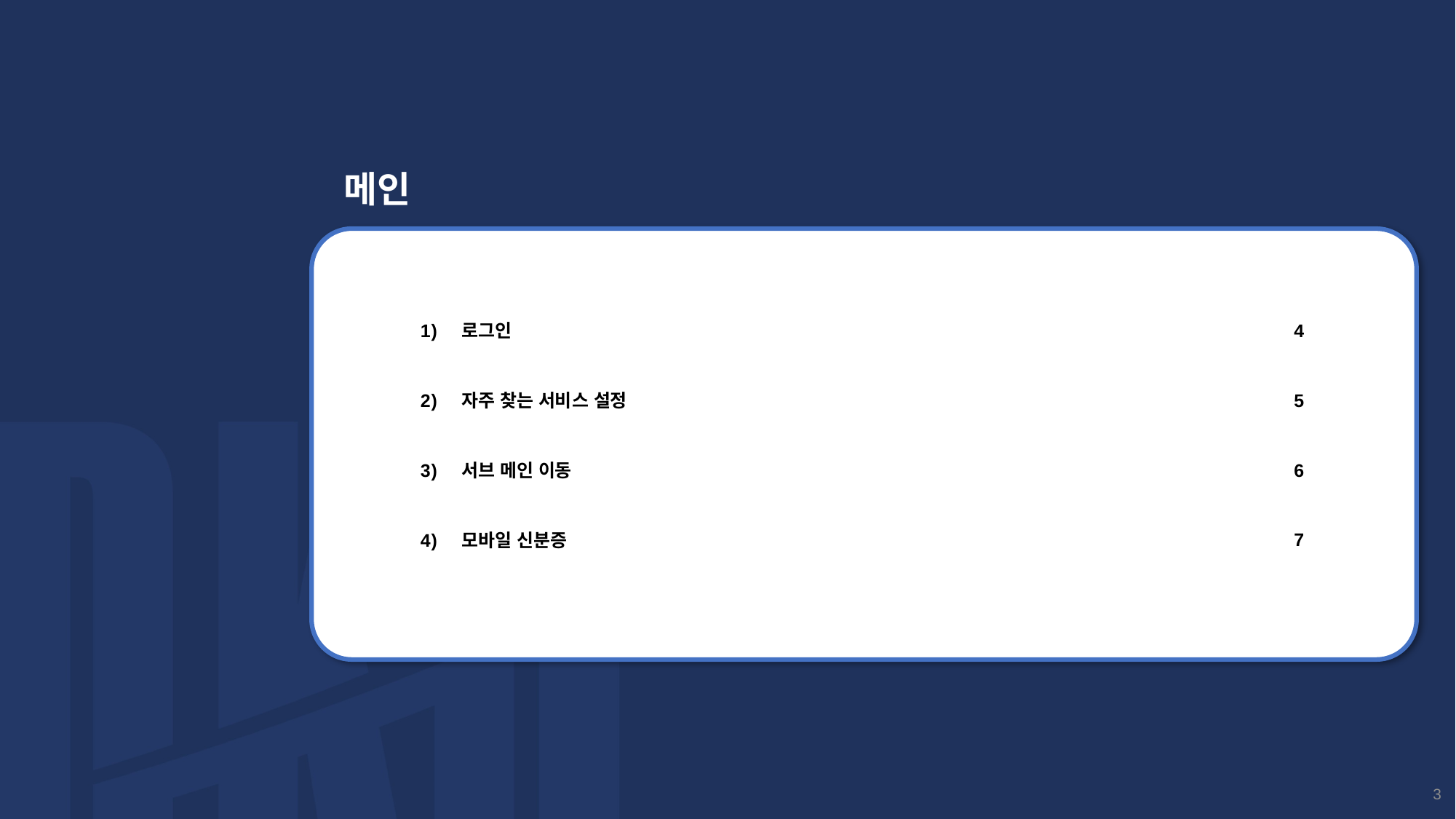

메인

로그인
자주 찾는 서비스 설정
서브 메인 이동
모바일 신분증
4
5
6
7
3